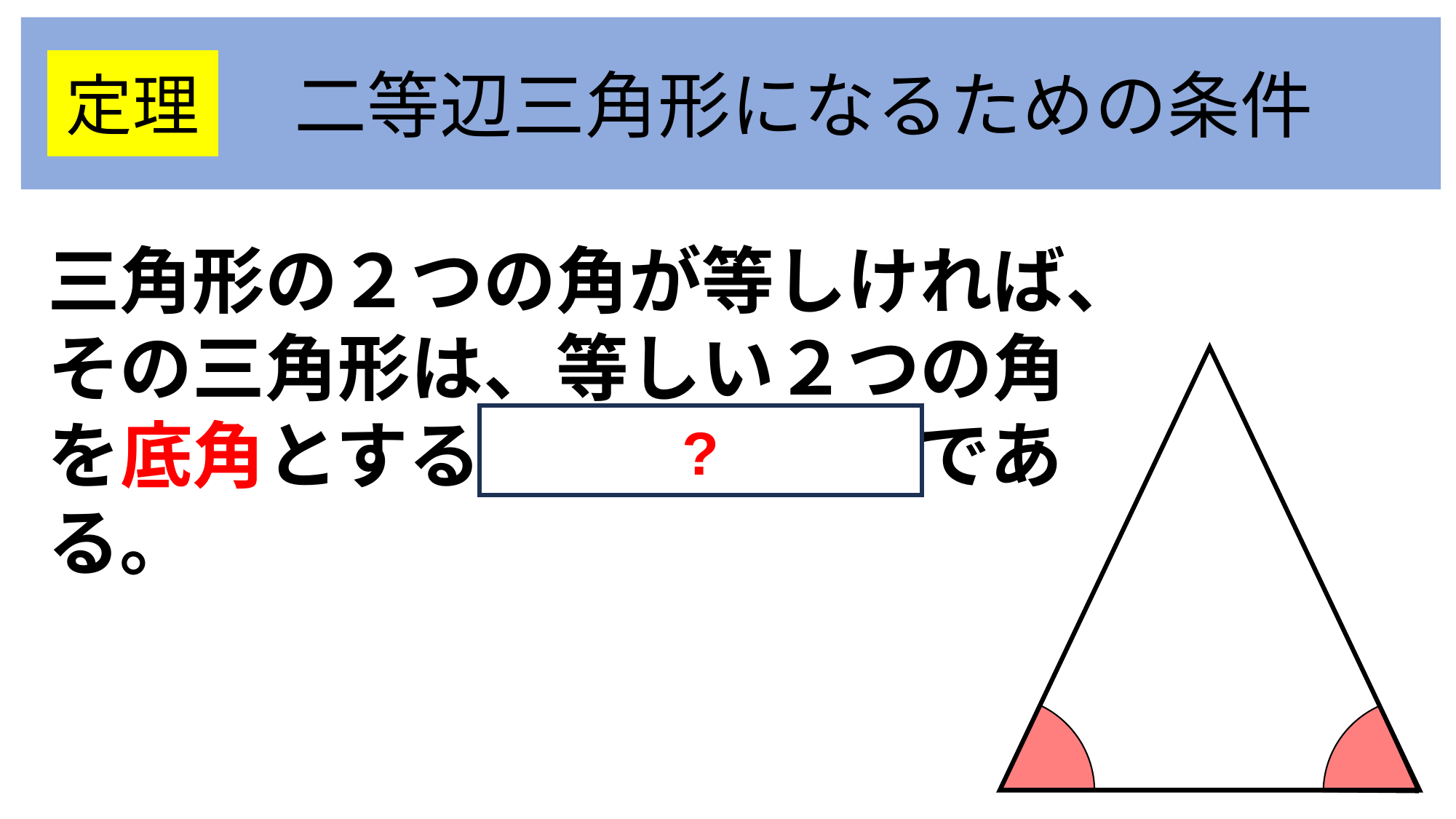

二等辺三角形になるための条件
定理
三角形の２つの角が等しければ、その三角形は、等しい２つの角を底角とする二等辺三角形である。

?